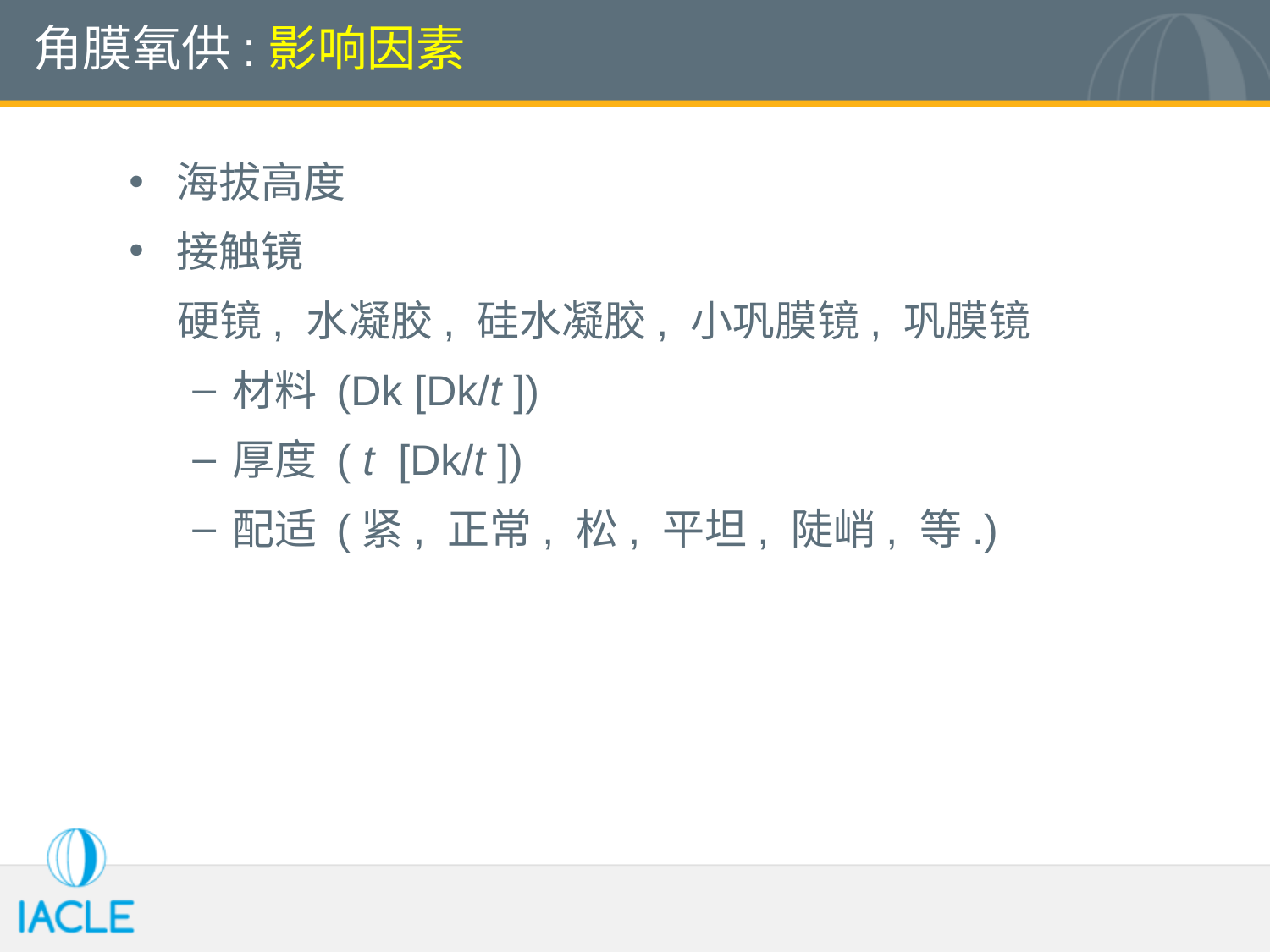

角膜氧供:影响因素
海拔高度
接触镜
    硬镜, 水凝胶, 硅水凝胶, 小巩膜镜, 巩膜镜
材料 (Dk [Dk/t ])
厚度 ( t  [Dk/t ])
配适 (紧, 正常, 松, 平坦, 陡峭, 等.)